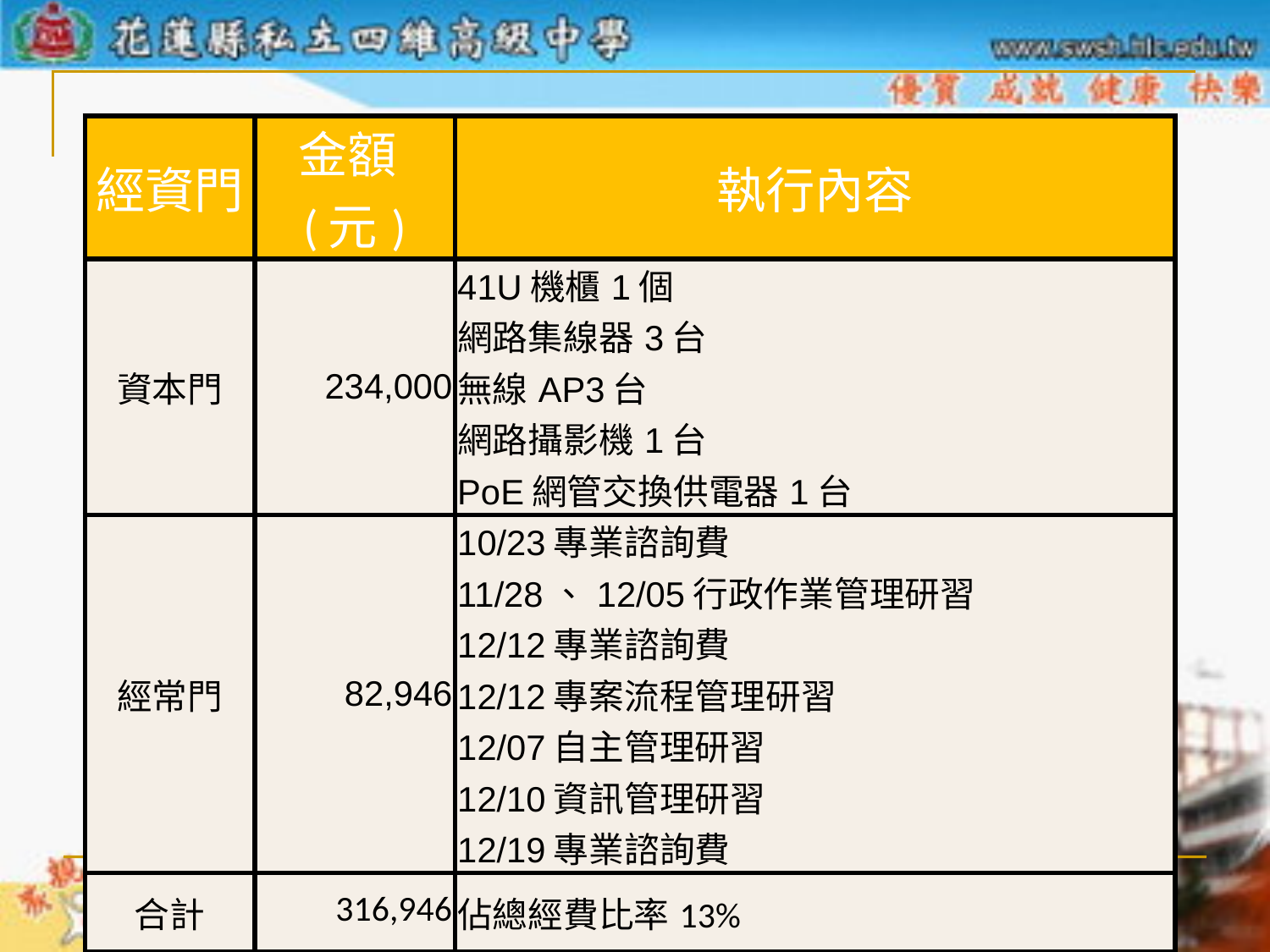

| 經資門 | 金額(元) | 執行內容 |
| --- | --- | --- |
| 資本門 | 234,000 | 41U機櫃1個 網路集線器3台 無線AP3台 網路攝影機1台 PoE網管交換供電器1台 |
| 經常門 | 82,946 | 10/23專業諮詢費 11/28、12/05行政作業管理研習 12/12專業諮詢費 12/12專案流程管理研習 12/07自主管理研習 12/10資訊管理研習 12/19專業諮詢費 |
| 合計 | 316,946 | 佔總經費比率13% |
P15